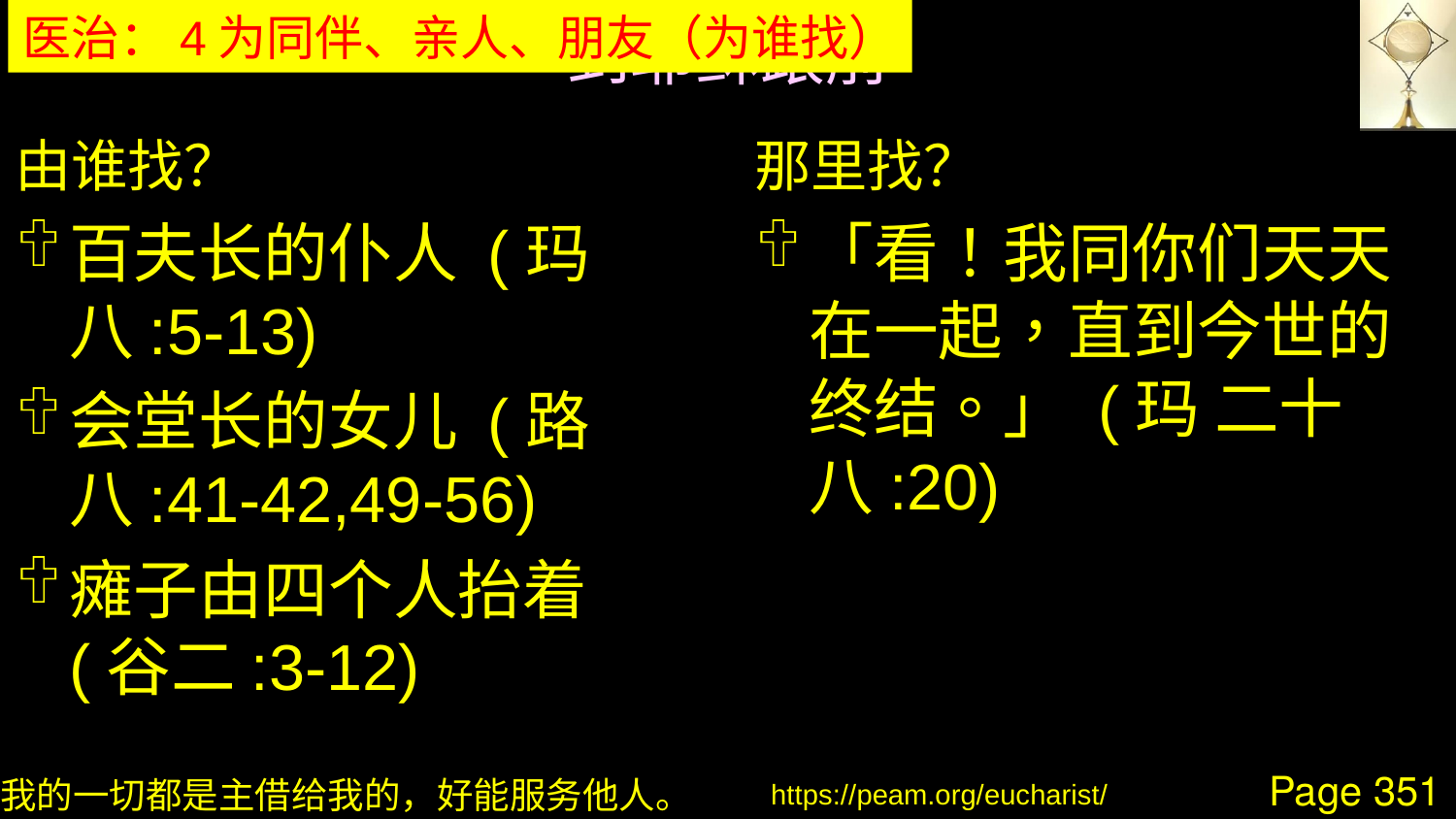

# 到耶稣跟前
医治：4为同伴、亲人、朋友（为谁找）
由谁找？
那里找？
百夫长的仆人 (玛八:5-13)
会堂长的女儿 (路八:41-42,49-56)
瘫子由四个人抬着 (谷二:3-12)

「看！我同你们天天在一起，直到今世的终结。」 (玛 二十八:20)